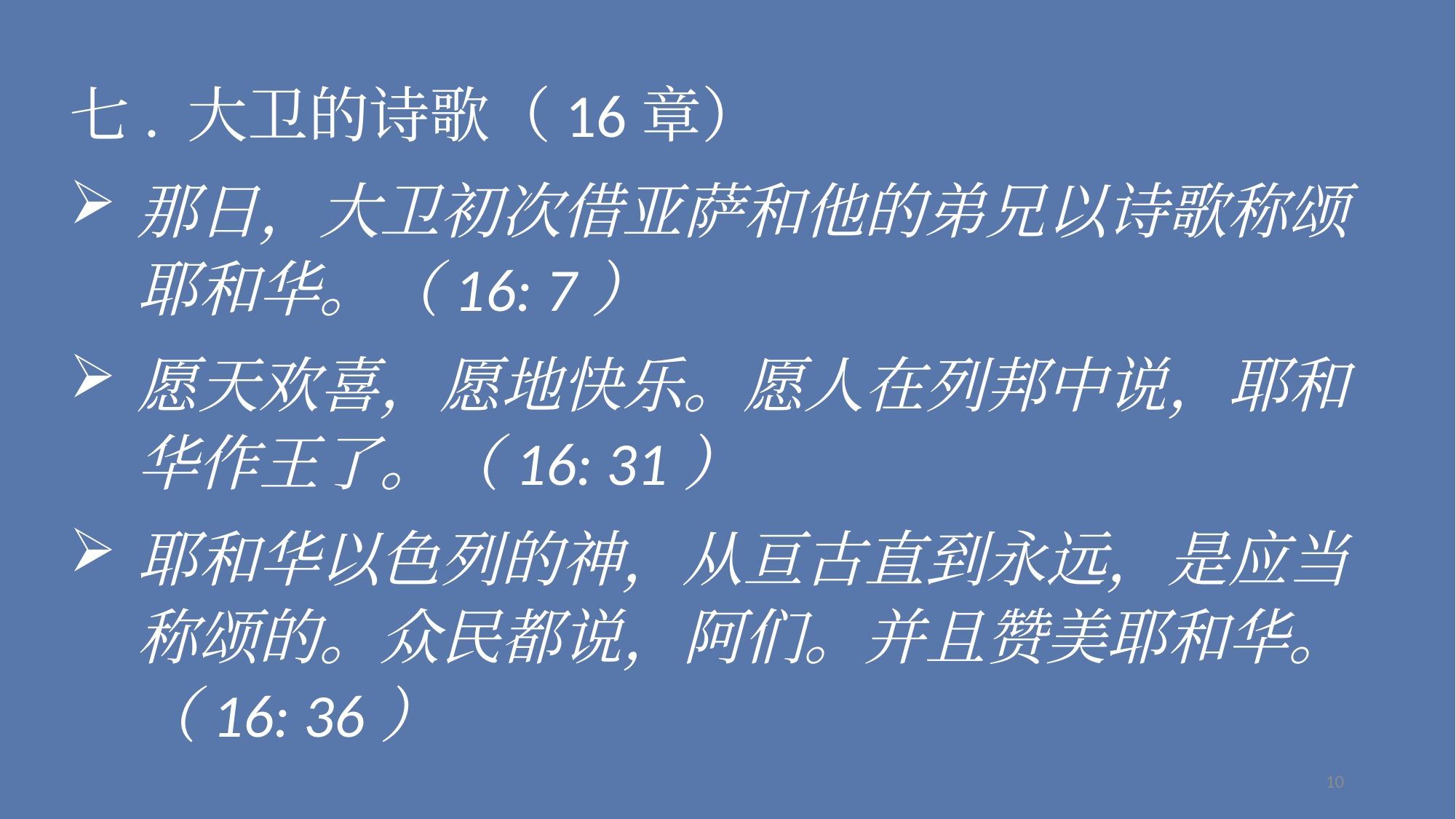

七. 大卫的诗歌（16章）
那日，大卫初次借亚萨和他的弟兄以诗歌称颂耶和华。（16: 7）
愿天欢喜，愿地快乐。愿人在列邦中说，耶和华作王了。（16: 31）
耶和华以色列的神，从亘古直到永远，是应当称颂的。众民都说，阿们。并且赞美耶和华。（16: 36）

10